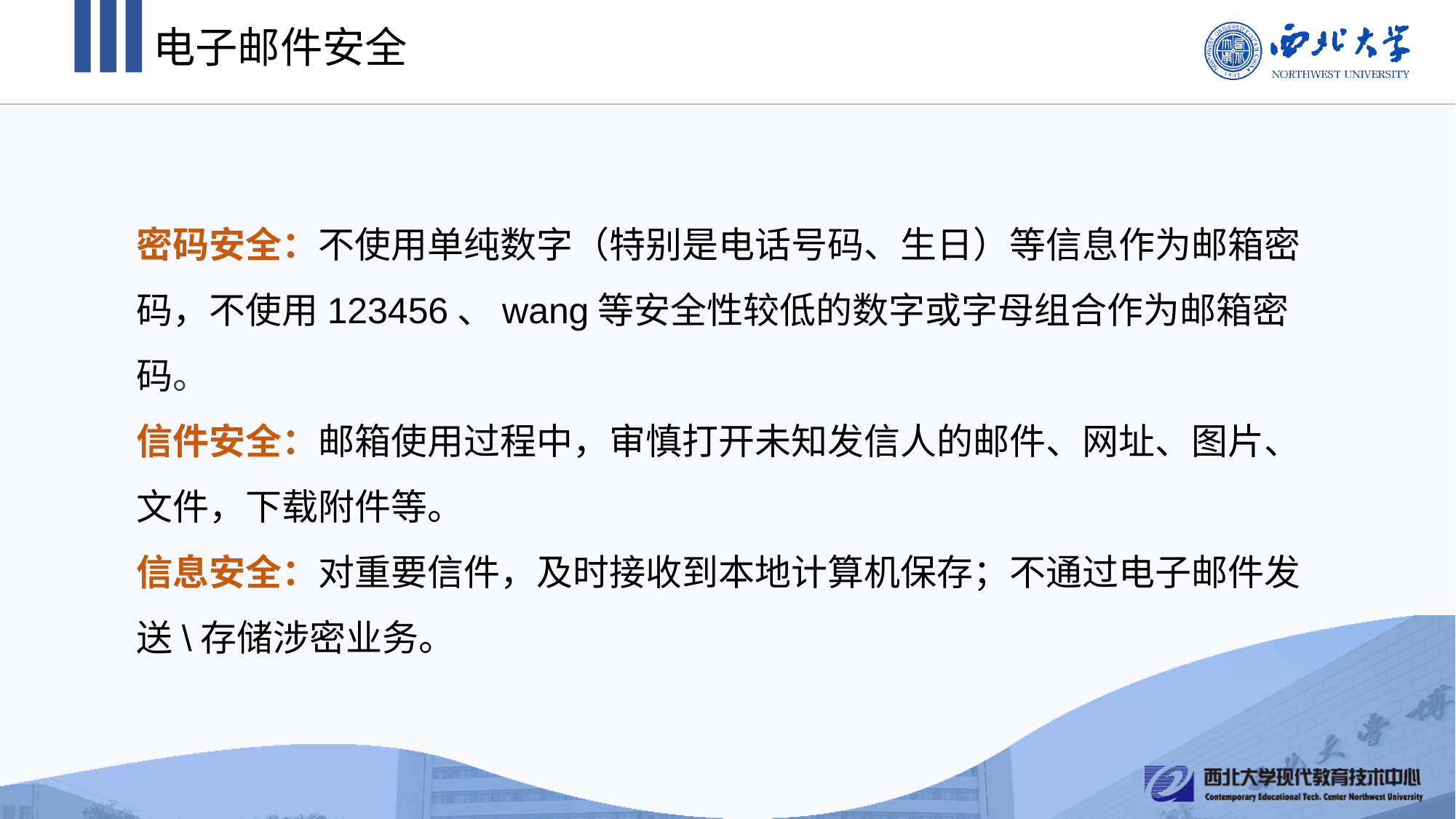

# 电子邮件安全
密码安全：不使用单纯数字（特别是电话号码、生日）等信息作为邮箱密码，不使用123456、wang等安全性较低的数字或字母组合作为邮箱密码。
信件安全：邮箱使用过程中，审慎打开未知发信人的邮件、网址、图片、文件，下载附件等。
信息安全：对重要信件，及时接收到本地计算机保存；不通过电子邮件发送\存储涉密业务。